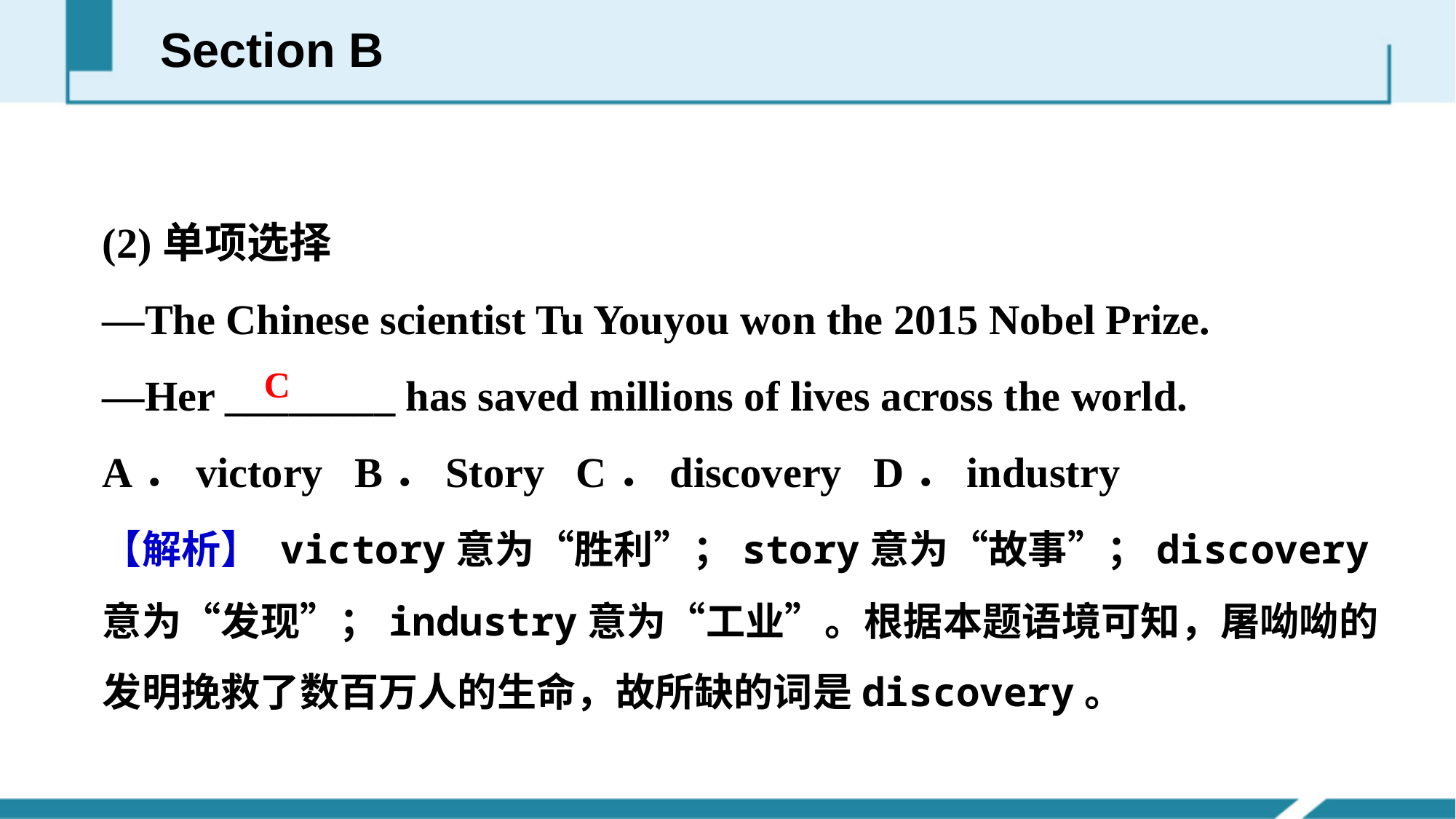

Section B
(2)单项选择
—The Chinese scientist Tu Youyou won the 2015 Nobel Prize.
—Her ________ has saved millions of lives across the world.
A．victory   B．Story   C．discovery   D．industry
【解析】 victory意为“胜利”；story意为“故事”；discovery意为“发现”；industry意为“工业”。根据本题语境可知，屠呦呦的发明挽救了数百万人的生命，故所缺的词是discovery。
C